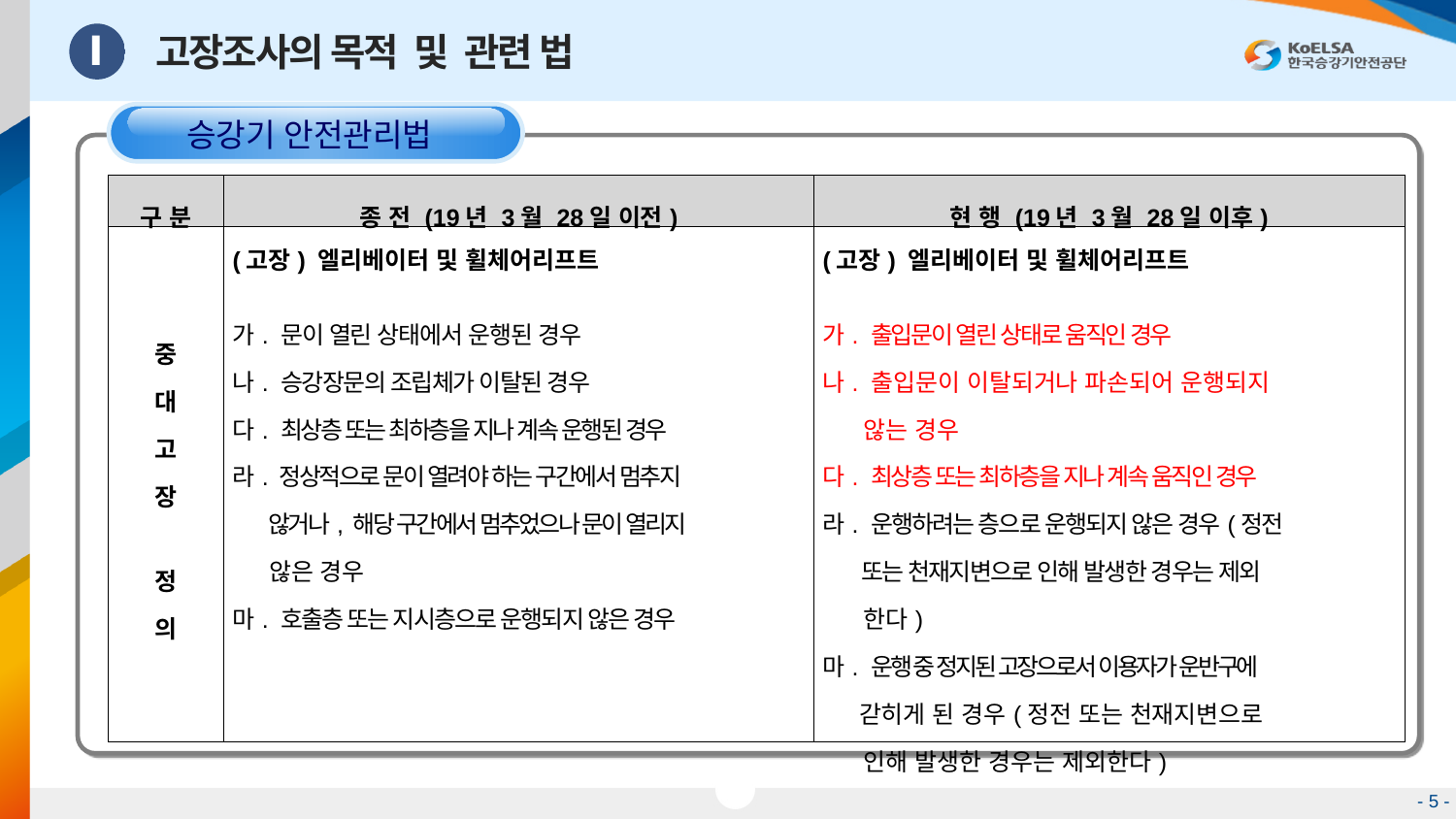

고장조사의 목적  및  관련 법

Ⅰ

승강기 안전관리법

| 구 분 | 종 전 (19년 3월 28일 이전) | 현 행 (19년 3월 28일 이후) |
| --- | --- | --- |
| 중 대 고 장 정 의 | (고장) 엘리베이터 및 휠체어리프트 가. 문이 열린 상태에서 운행된 경우 나. 승강장문의 조립체가 이탈된 경우 다. 최상층 또는 최하층을 지나 계속 운행된 경우 라. 정상적으로 문이 열려야 하는 구간에서 멈추지 않거나, 해당 구간에서 멈추었으나 문이 열리지 않은 경우 마. 호출층 또는 지시층으로 운행되지 않은 경우 | (고장) 엘리베이터 및 휠체어리프트 가. 출입문이 열린 상태로 움직인 경우 나. 출입문이 이탈되거나 파손되어 운행되지 않는 경우 다. 최상층 또는 최하층을 지나 계속 움직인 경우 라. 운행하려는 층으로 운행되지 않은 경우(정전 또는 천재지변으로 인해 발생한 경우는 제외 한다) 마. 운행 중 정지된 고장으로서 이용자가 운반구에 갇히게 된 경우(정전 또는 천재지변으로 인해 발생한 경우는 제외한다) |